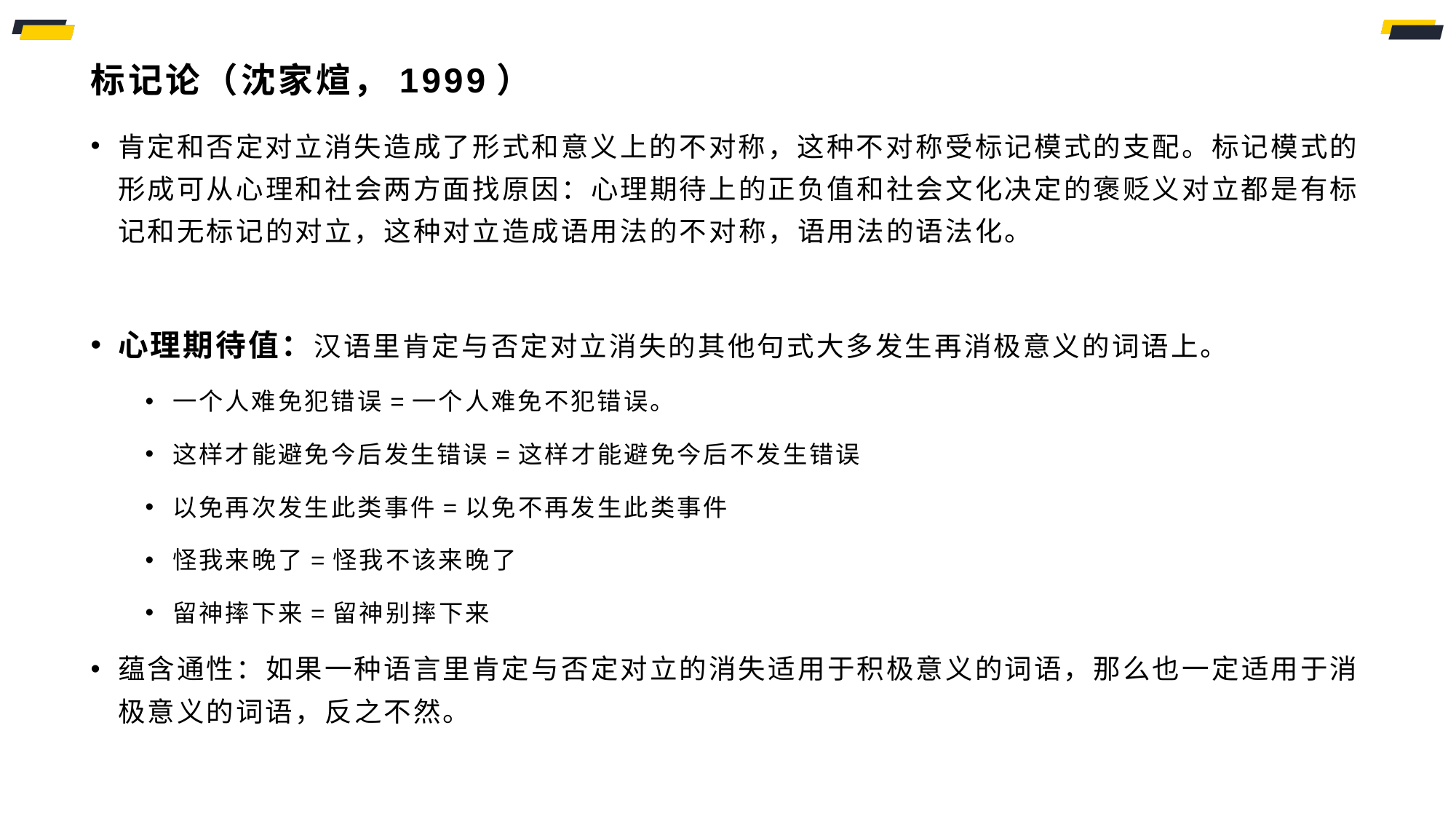

# 标记论（沈家煊，1999）
肯定和否定对立消失造成了形式和意义上的不对称，这种不对称受标记模式的支配。标记模式的形成可从心理和社会两方面找原因：心理期待上的正负值和社会文化决定的褒贬义对立都是有标记和无标记的对立，这种对立造成语用法的不对称，语用法的语法化。

心理期待值：汉语里肯定与否定对立消失的其他句式大多发生再消极意义的词语上。
一个人难免犯错误=一个人难免不犯错误。
这样才能避免今后发生错误=这样才能避免今后不发生错误
以免再次发生此类事件=以免不再发生此类事件
怪我来晚了=怪我不该来晚了
留神摔下来=留神别摔下来
蕴含通性：如果一种语言里肯定与否定对立的消失适用于积极意义的词语，那么也一定适用于消极意义的词语，反之不然。